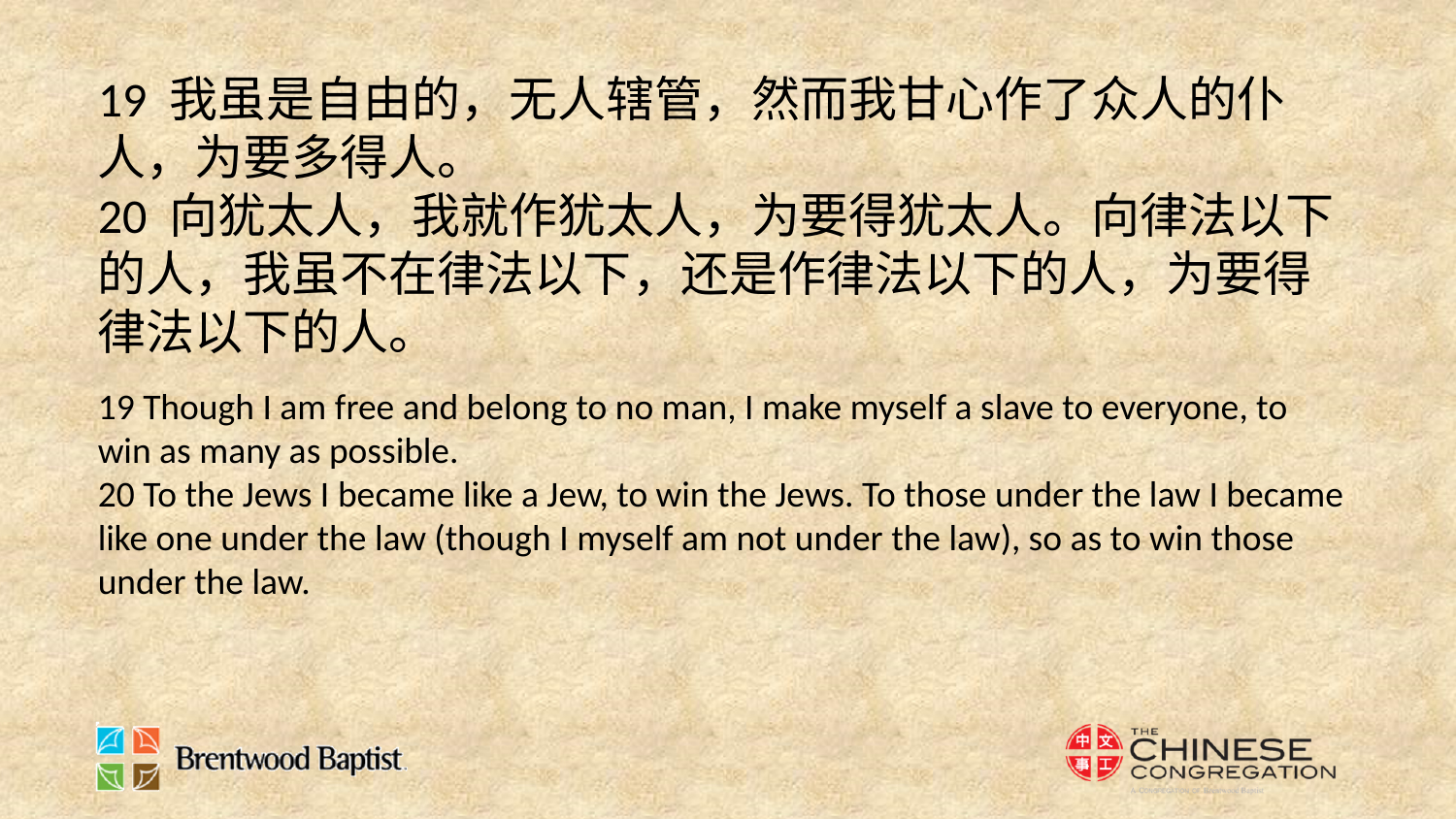

19 我虽是自由的，无人辖管，然而我甘心作了众人的仆人，为要多得人。
20 向犹太人，我就作犹太人，为要得犹太人。向律法以下的人，我虽不在律法以下，还是作律法以下的人，为要得律法以下的人。

19 Though I am free and belong to no man, I make myself a slave to everyone, to win as many as possible.
20 To the Jews I became like a Jew, to win the Jews. To those under the law I became like one under the law (though I myself am not under the law), so as to win those under the law.